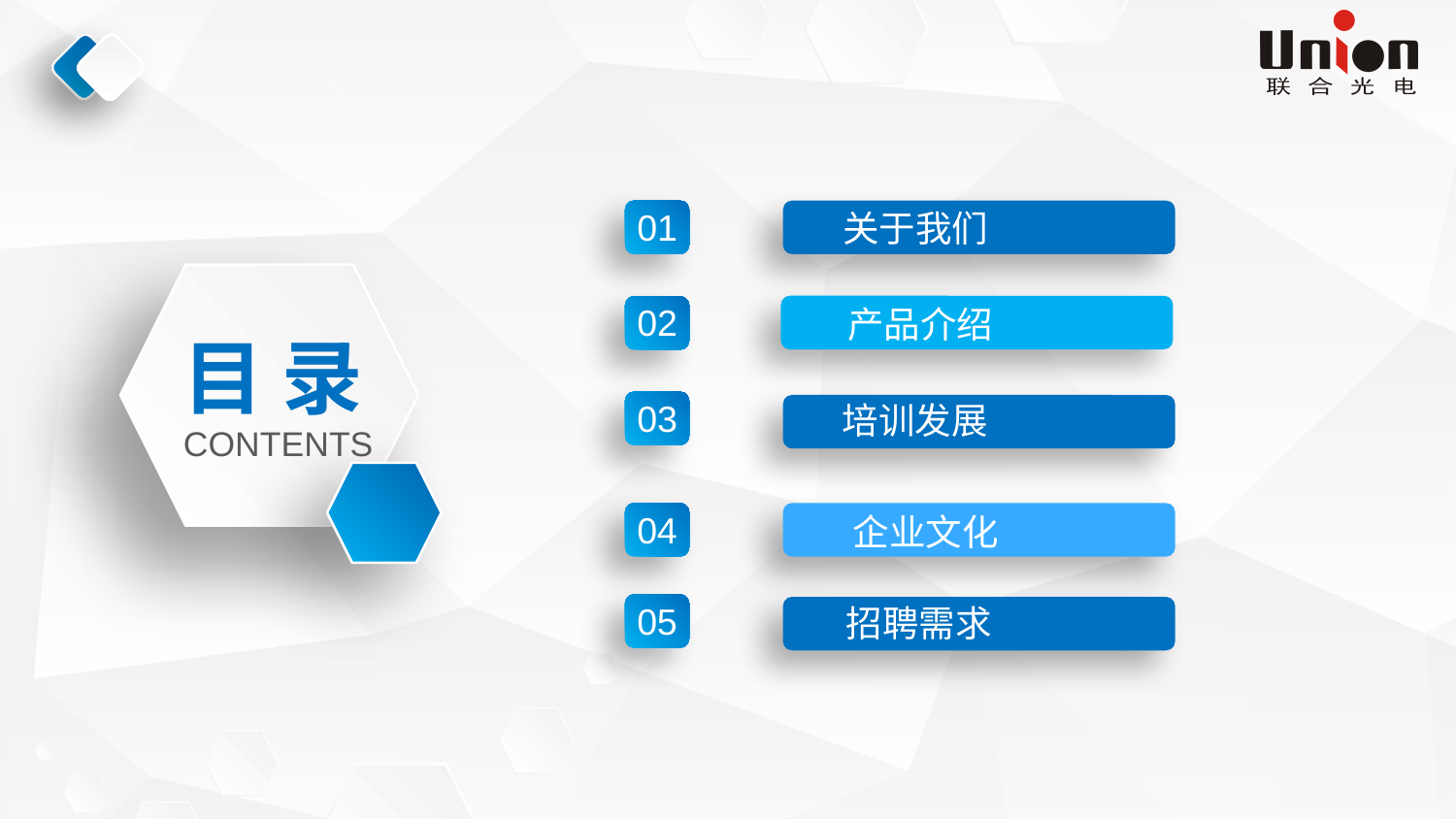

关于我们

01

产品介绍

02

目 录
培训发展

03

CONTENTS

企业文化

04

招聘需求

05